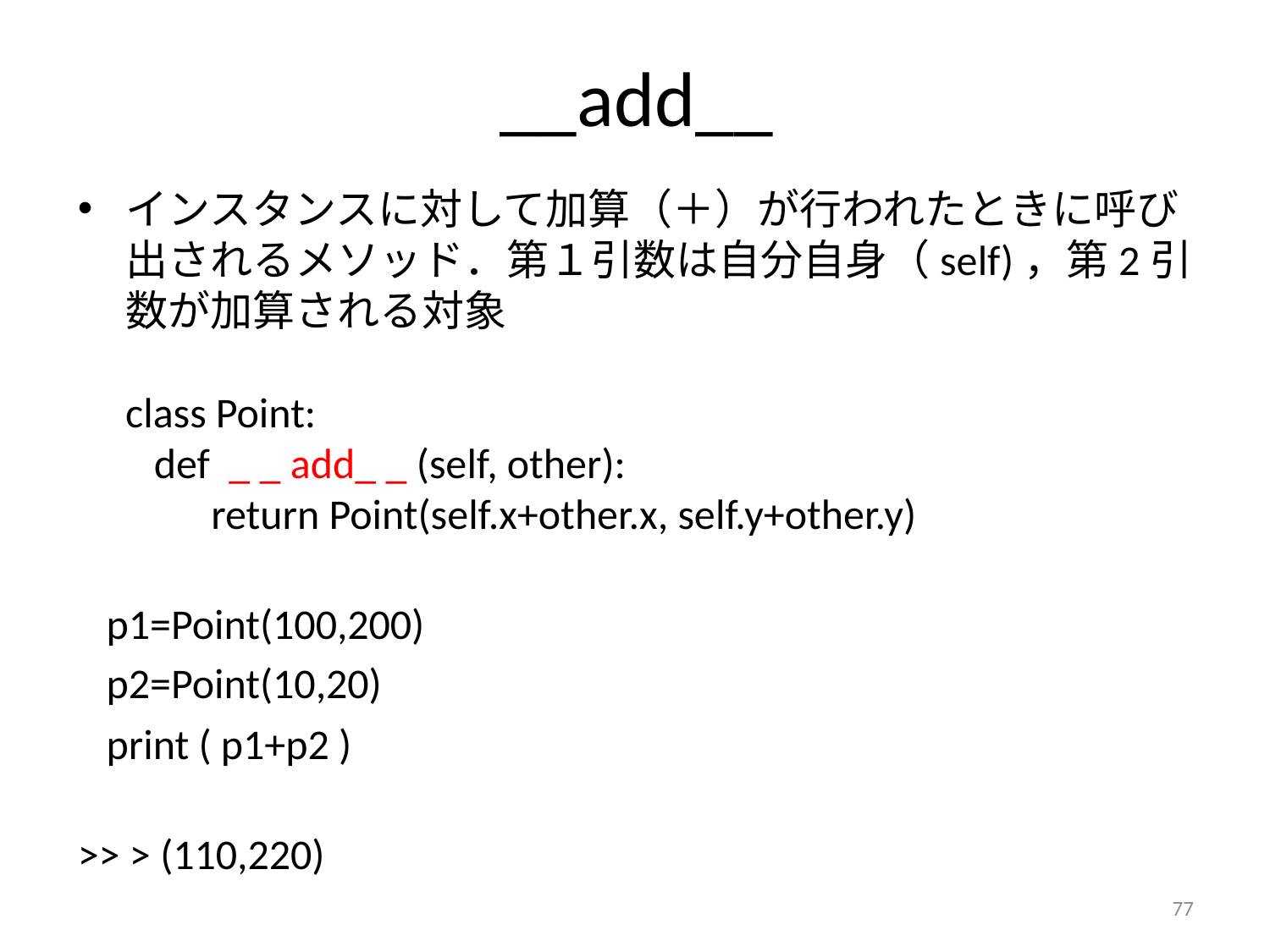

# __add__
インスタンスに対して加算（＋）が行われたときに呼び出されるメソッド．第１引数は自分自身（self)，第2引数が加算される対象
class Point:
   def  _ _ add_ _ (self, other):
         return Point(self.x+other.x, self.y+other.y)
   p1=Point(100,200)
   p2=Point(10,20)
   print ( p1+p2 )
>> > (110,220)
77